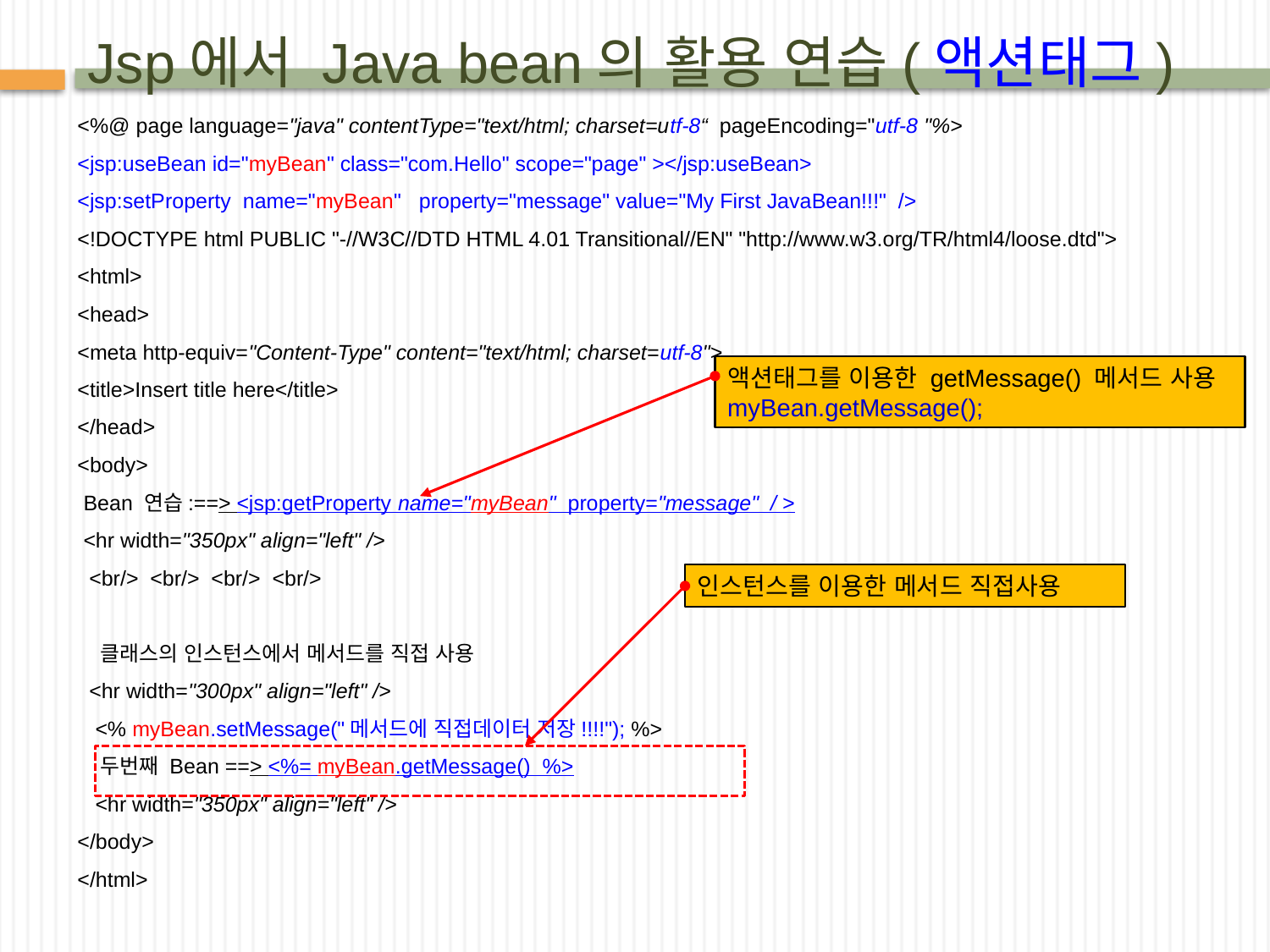

# Jsp에서 Java bean의 활용 연습(액션태그)
<%@ page language="java" contentType="text/html; charset=utf-8“  pageEncoding="utf-8 "%>
<jsp:useBean id="myBean" class="com.Hello" scope="page" ></jsp:useBean>
<jsp:setProperty  name="myBean"   property="message" value="My First JavaBean!!!"  />
<!DOCTYPE html PUBLIC "-//W3C//DTD HTML 4.01 Transitional//EN" "http://www.w3.org/TR/html4/loose.dtd">
<html>
<head>
<meta http-equiv="Content-Type" content="text/html; charset=utf-8">
<title>Insert title here</title>
</head>
<body>
 Bean 연습:==> <jsp:getProperty name="myBean"  property="message"  / >
 <hr width="350px" align="left" />
  <br/>  <br/>  <br/>  <br/>

   클래스의 인스턴스에서 메서드를 직접 사용
  <hr width="300px" align="left" />
   <% myBean.setMessage("메서드에 직접데이터 저장!!!!"); %>
   두번째 Bean ==> <%= myBean.getMessage()  %>
   <hr width="350px" align="left" />
</body>
</html>
액션태그를 이용한 getMessage() 메서드 사용
myBean.getMessage();
인스턴스를 이용한 메서드 직접사용